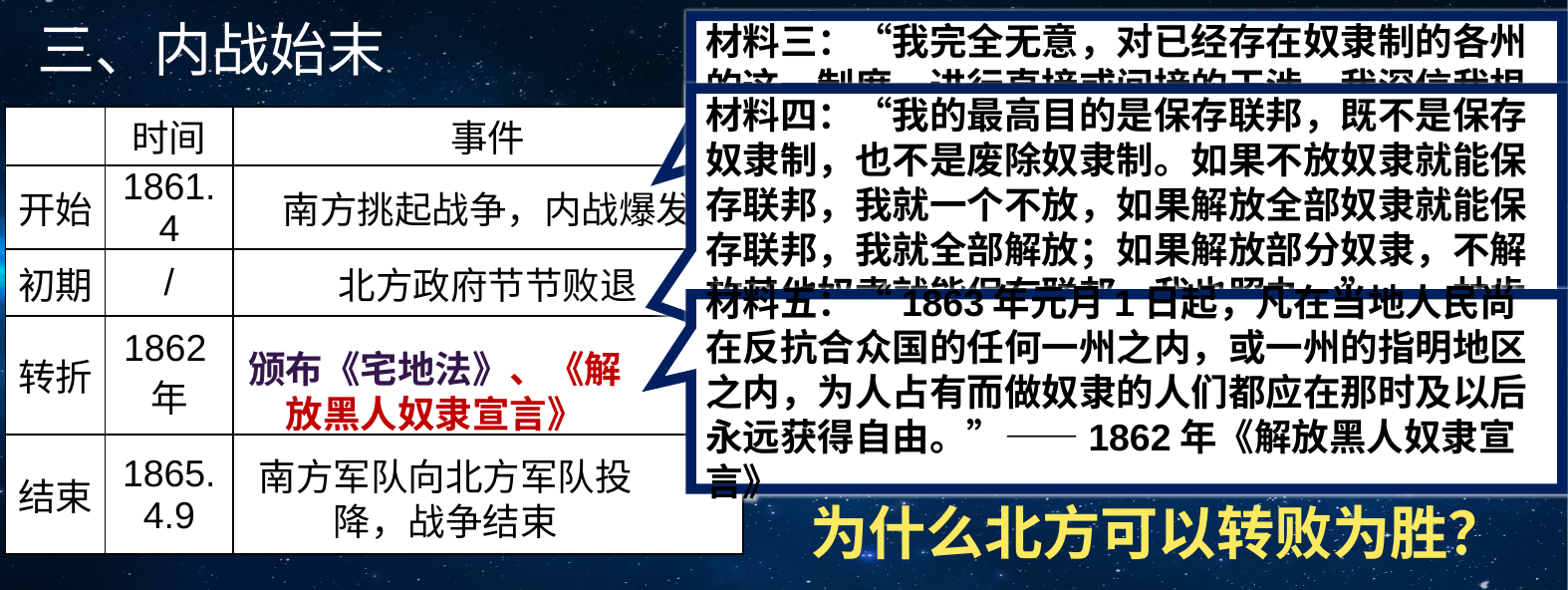

三、内战始末
材料三：“我完全无意，对已经存在奴隶制的各州的这一制度，进行直接或间接的干涉。我深信我根本没有合法权利那样做，而且我无此意图。”——1861年3月林肯就职演说
材料四：“我的最高目的是保存联邦，既不是保存奴隶制，也不是废除奴隶制。如果不放奴隶就能保存联邦，我就一个不放，如果解放全部奴隶就能保存联邦，我就全部解放；如果解放部分奴隶，不解放其他奴隶就能保存联邦，我也照办。”——林肯1862年8月22日给友人的亲笔信
|  | 时间 | 事件 |
| --- | --- | --- |
| 开始 | 1861.4 | 南方挑起战争，内战爆发 |
| 初期 | / | 北方政府节节败退 |
| 转折 | 1862年 |  |
| 结束 | 1865.4.9 |  |
材料五：“1863年元月1日起，凡在当地人民尚在反抗合众国的任何一州之内，或一州的指明地区之内，为人占有而做奴隶的人们都应在那时及以后永远获得自由。”——1862年《解放黑人奴隶宣言》
颁布《宅地法》、《解放黑人奴隶宣言》
南方军队向北方军队投降，战争结束
为什么北方可以转败为胜？